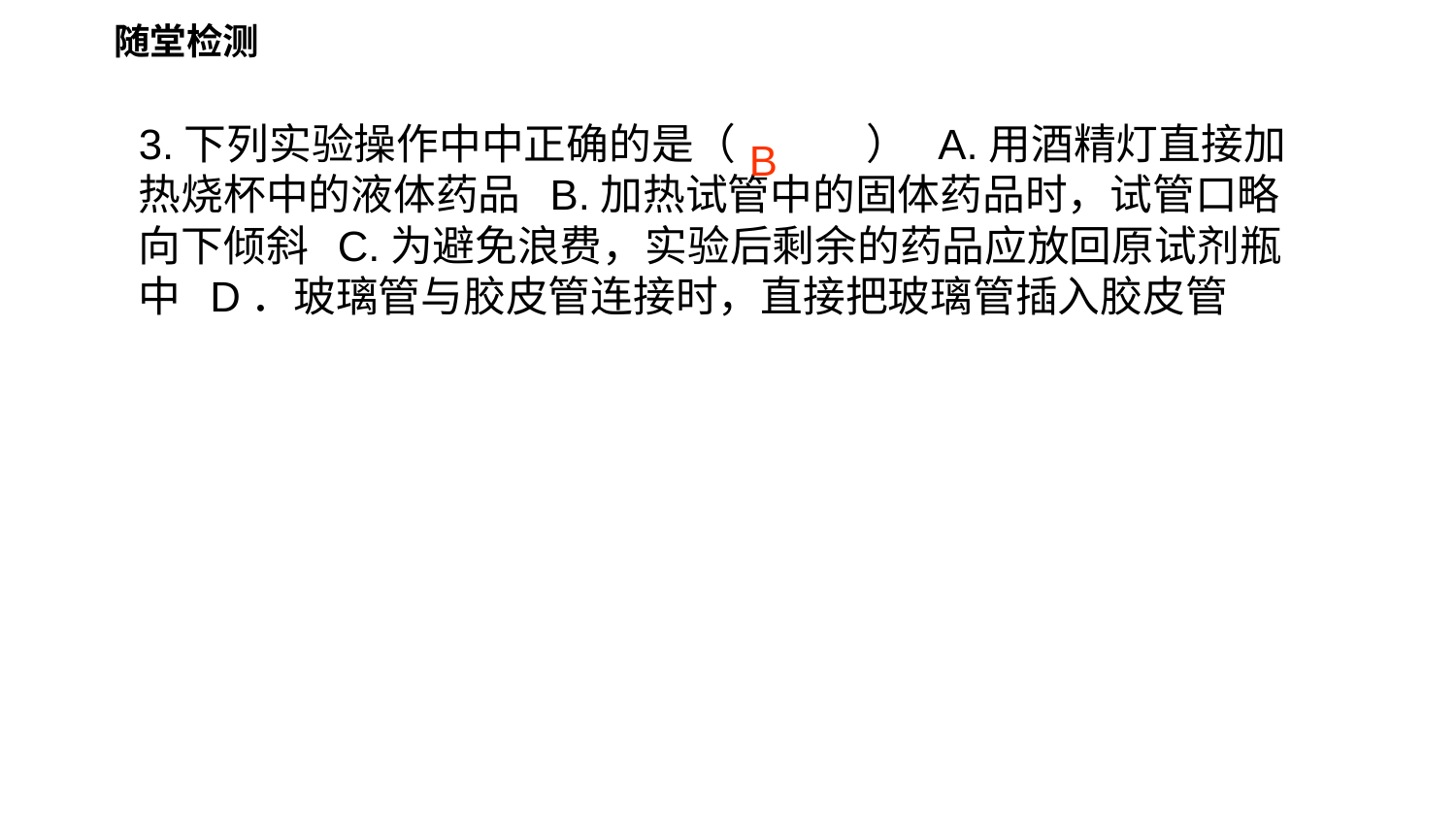

随堂检测
3.下列实验操作中中正确的是（	）  A.用酒精灯直接加热烧杯中的液体药品  B.加热试管中的固体药品时，试管口略向下倾斜  C.为避免浪费，实验后剩余的药品应放回原试剂瓶中  D．玻璃管与胶皮管连接时，直接把玻璃管插入胶皮管

B